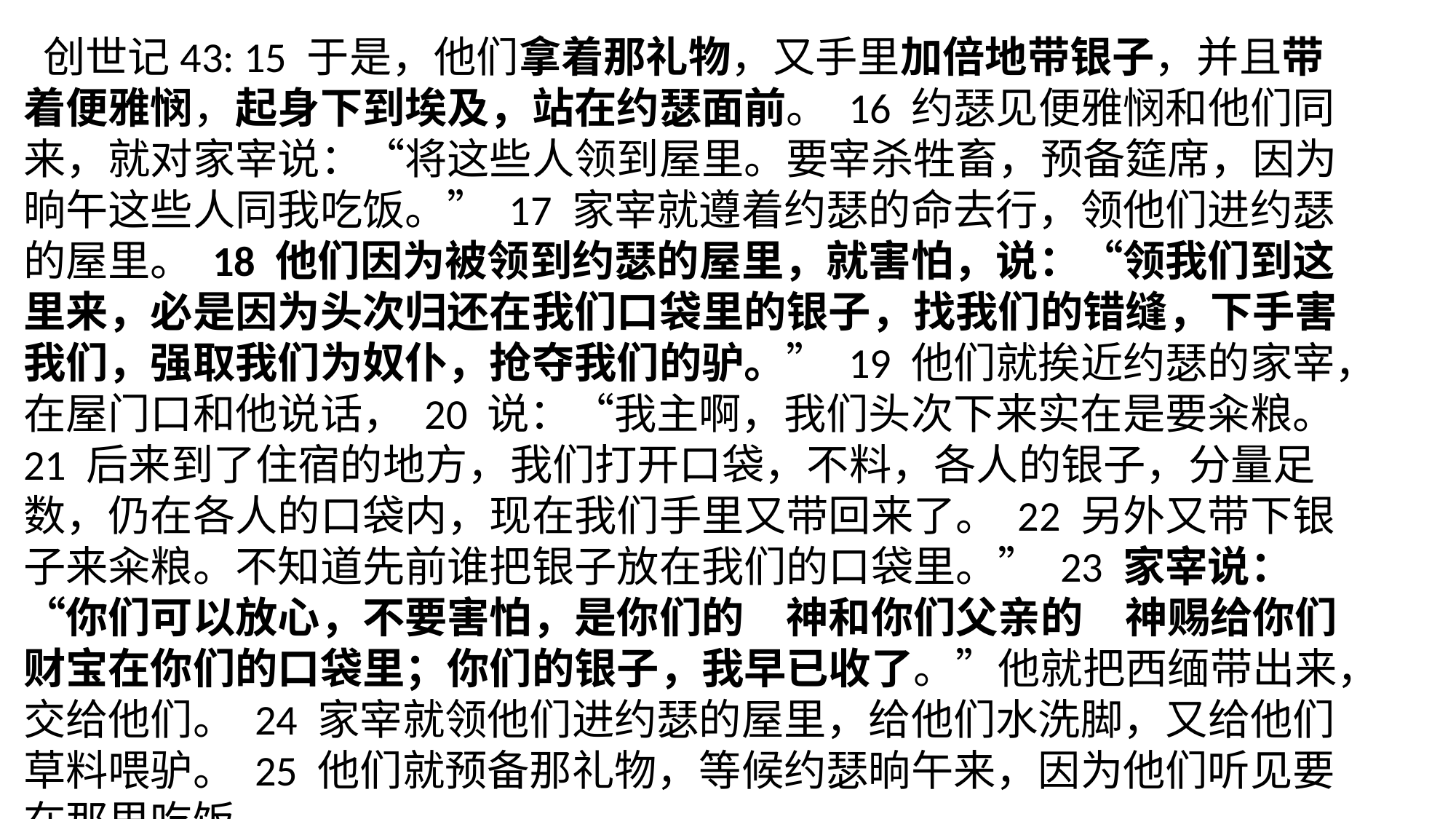

‪‪‪ ‪创世记‬43: 15 于是，他们拿着那礼物，又手里加倍地带银子，并且带着便雅悯，起身下到埃及，站在约瑟面前。 16 约瑟见便雅悯和他们同来，就对家宰说：“将这些人领到屋里。要宰杀牲畜，预备筵席，因为晌午这些人同我吃饭。” 17 家宰就遵着约瑟的命去行，领他们进约瑟的屋里。 18 他们因为被领到约瑟的屋里，就害怕，说：“领我们到这里来，必是因为头次归还在我们口袋里的银子，找我们的错缝，下手害我们，强取我们为奴仆，抢夺我们的驴。” 19 他们就挨近约瑟的家宰，在屋门口和他说话， 20 说：“我主啊，我们头次下来实在是要籴粮。 21 后来到了住宿的地方，我们打开口袋，不料，各人的银子，分量足数，仍在各人的口袋内，现在我们手里又带回来了。 22 另外又带下银子来籴粮。不知道先前谁把银子放在我们的口袋里。” 23 家宰说：“你们可以放心，不要害怕，是你们的　神和你们父亲的　神赐给你们财宝在你们的口袋里；你们的银子，我早已收了。”他就把西缅带出来，交给他们。 24 家宰就领他们进约瑟的屋里，给他们水洗脚，又给他们草料喂驴。 25 他们就预备那礼物，等候约瑟晌午来，因为他们听见要在那里吃饭。